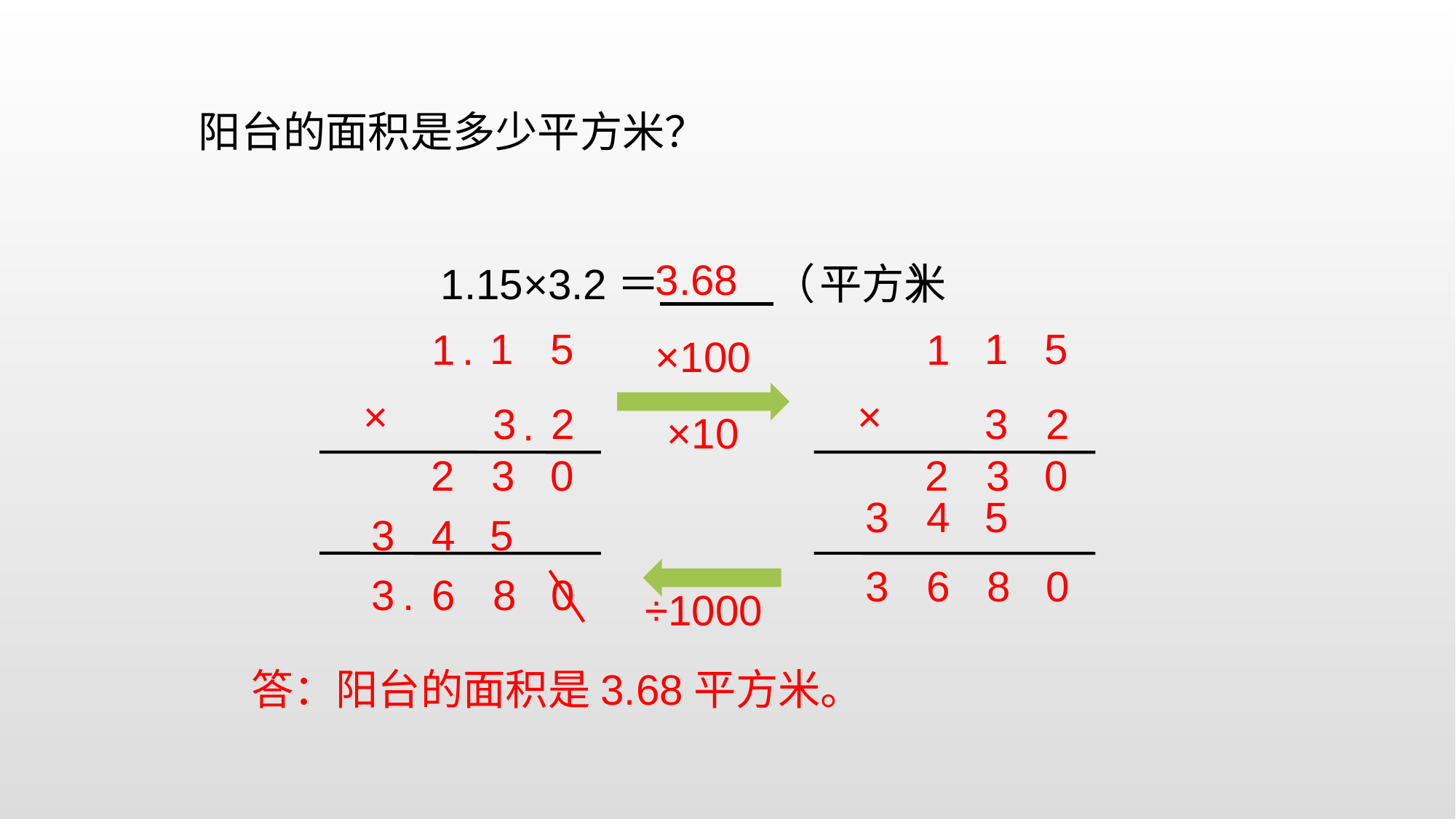

阳台的面积是多少平方米？
3.68
1.15×3.2＝            （          ）
平方米
1
5
1
.
×
3
2
.

1
5
1

×
3
2

×100
×10
2
3
0
3
4
5
2
3
0
3
4
5

3
6
8
0
3
.
6
8
0
÷1000
答：阳台的面积是3.68平方米。